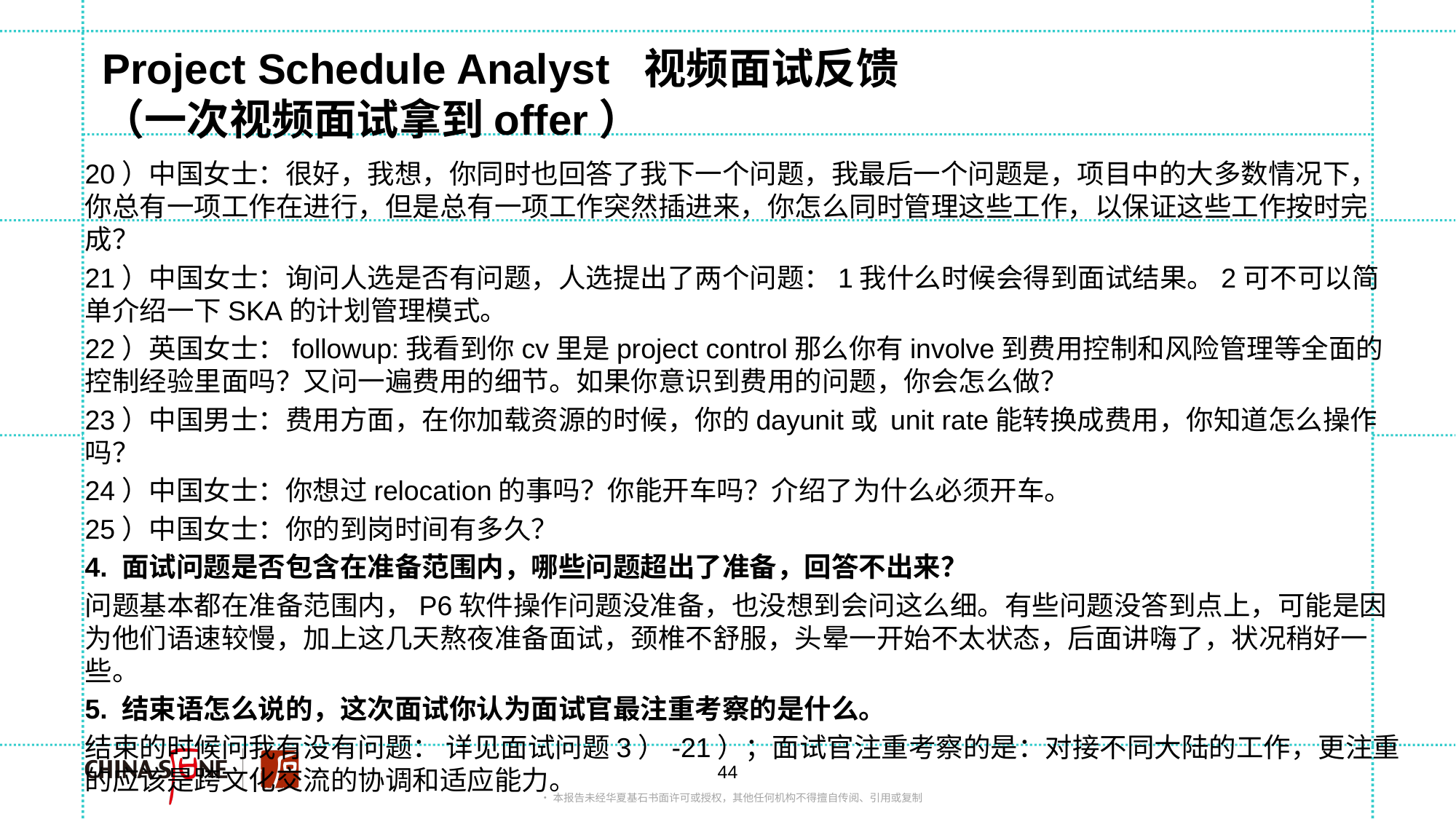

# Project Schedule Analyst  视频面试反馈 （一次视频面试拿到offer）
20）中国女士：很好，我想，你同时也回答了我下一个问题，我最后一个问题是，项目中的大多数情况下，你总有一项工作在进行，但是总有一项工作突然插进来，你怎么同时管理这些工作，以保证这些工作按时完成？
21）中国女士：询问人选是否有问题，人选提出了两个问题：1我什么时候会得到面试结果。2可不可以简单介绍一下SKA的计划管理模式。
22）英国女士：followup:我看到你cv里是project control那么你有involve到费用控制和风险管理等全面的控制经验里面吗？又问一遍费用的细节。如果你意识到费用的问题，你会怎么做？
23）中国男士：费用方面，在你加载资源的时候，你的dayunit或 unit rate能转换成费用，你知道怎么操作吗？
24）中国女士：你想过relocation的事吗？你能开车吗？介绍了为什么必须开车。
25）中国女士：你的到岗时间有多久？
4. 面试问题是否包含在准备范围内，哪些问题超出了准备，回答不出来？
问题基本都在准备范围内，P6软件操作问题没准备，也没想到会问这么细。有些问题没答到点上，可能是因为他们语速较慢，加上这几天熬夜准备面试，颈椎不舒服，头晕一开始不太状态，后面讲嗨了，状况稍好一些。
5. 结束语怎么说的，这次面试你认为面试官最注重考察的是什么。
结束的时候问我有没有问题： 详见面试问题3）-21）；面试官注重考察的是：对接不同大陆的工作，更注重的应该是跨文化交流的协调和适应能力。